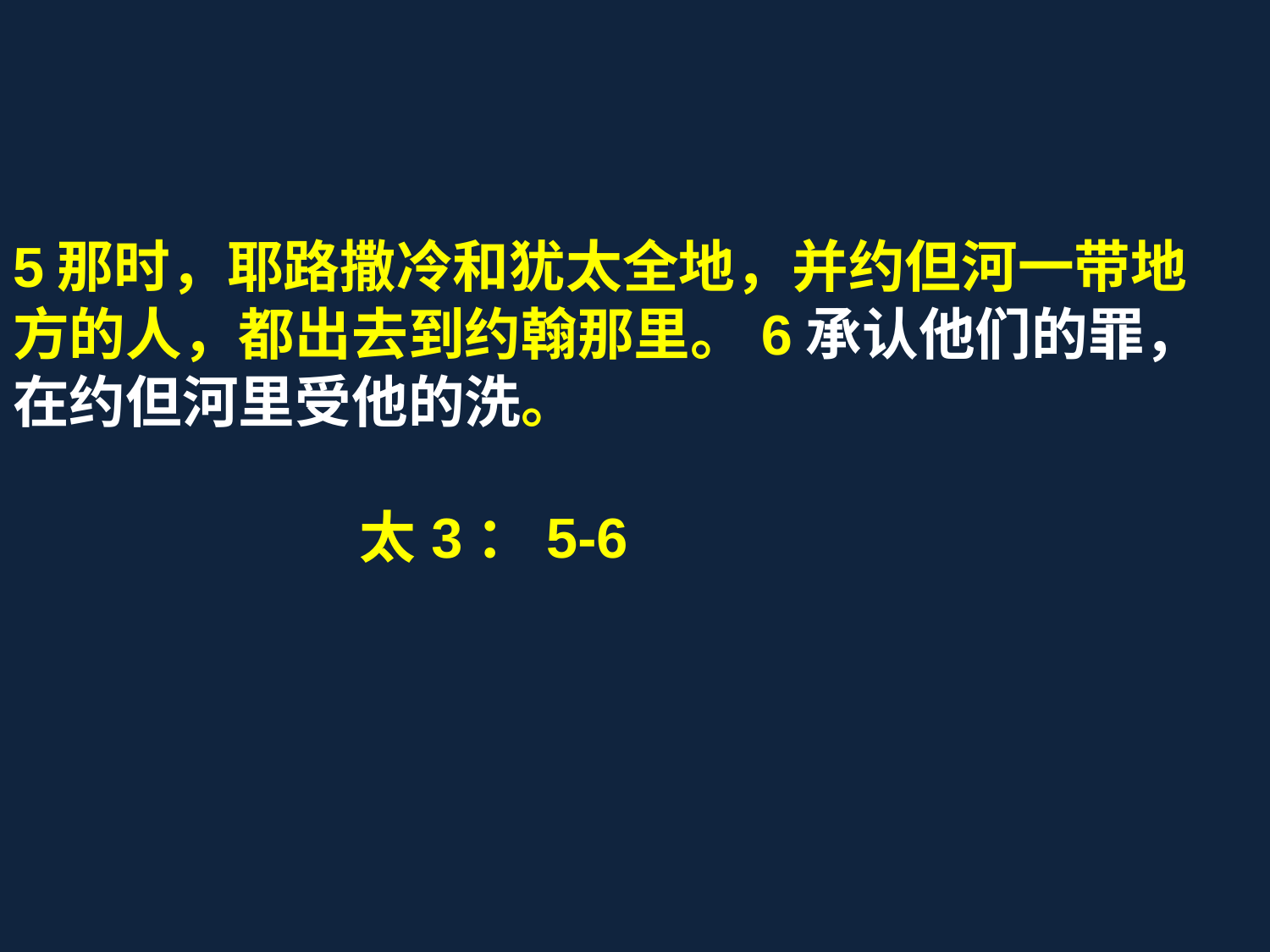

5那时，耶路撒冷和犹太全地，并约但河一带地方的人，都出去到约翰那里。6承认他们的罪，在约但河里受他的洗。
                           太3：5-6